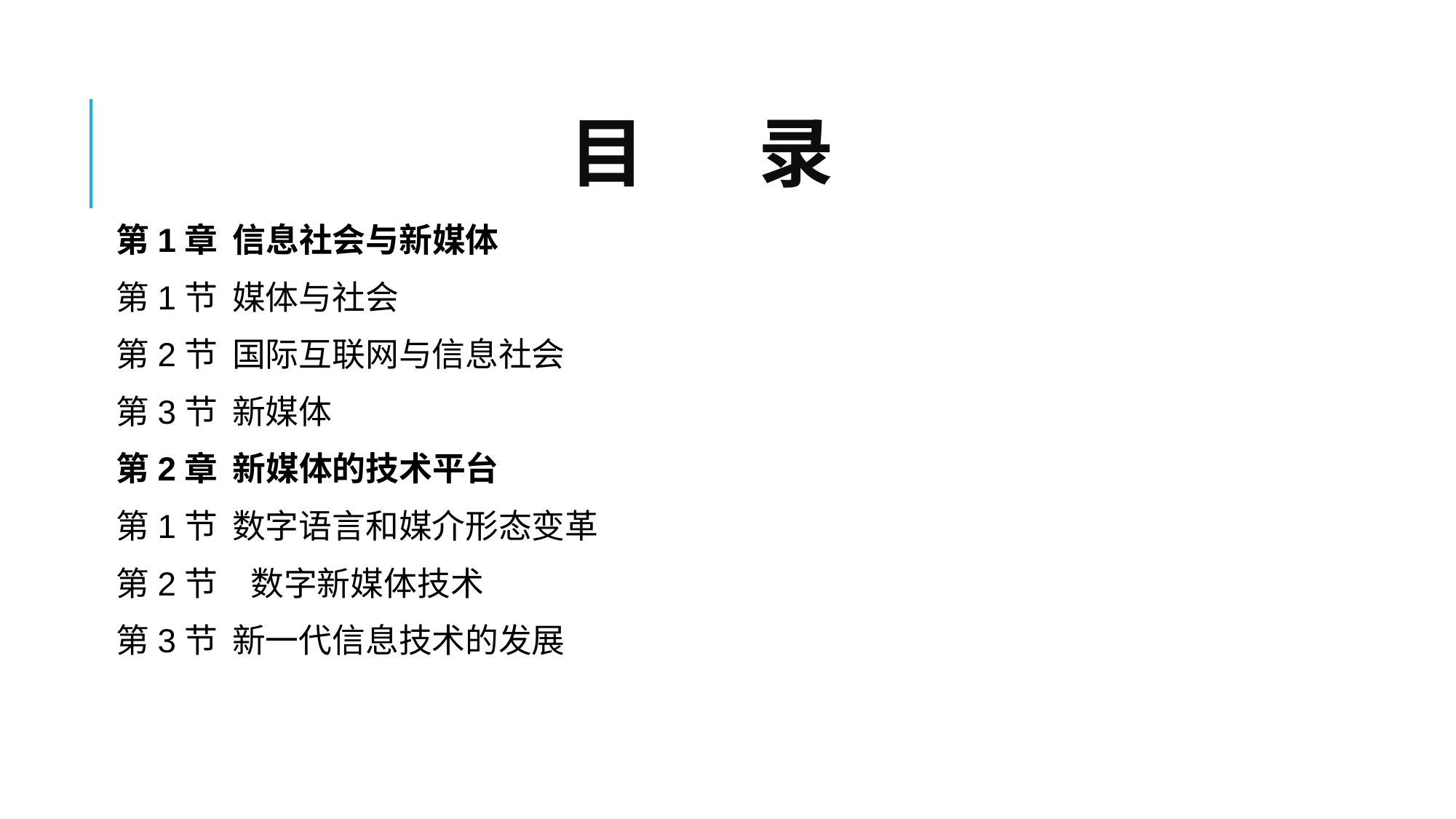

# 目      录
第1章  信息社会与新媒体
第1节  媒体与社会
第2节  国际互联网与信息社会
第3节  新媒体
第2章  新媒体的技术平台
第1节  数字语言和媒介形态变革
第2节　数字新媒体技术
第3节  新一代信息技术的发展